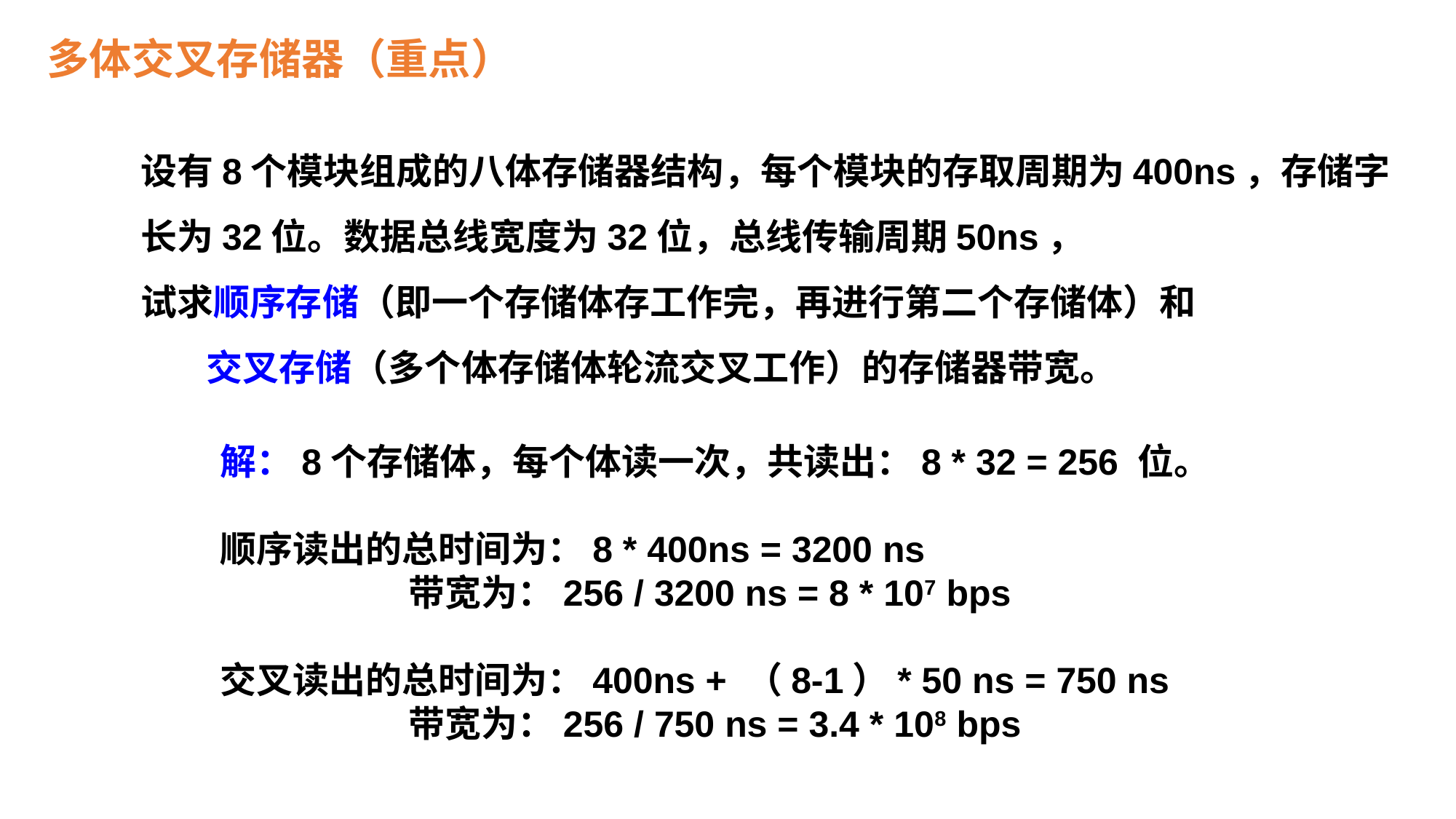

多体交叉存储器（重点）
设有8个模块组成的八体存储器结构，每个模块的存取周期为400ns，存储字长为32位。数据总线宽度为32位，总线传输周期50ns，
试求顺序存储（即一个存储体存工作完，再进行第二个存储体）和
       交叉存储（多个体存储体轮流交叉工作）的存储器带宽。
解：8个存储体，每个体读一次，共读出：8 * 32 = 256 位。

顺序读出的总时间为：8 * 400ns = 3200 ns
                      带宽为：256 / 3200 ns = 8 * 107 bps

交叉读出的总时间为：400ns + （8-1）* 50 ns = 750 ns
                      带宽为：256 / 750 ns = 3.4 * 108 bps